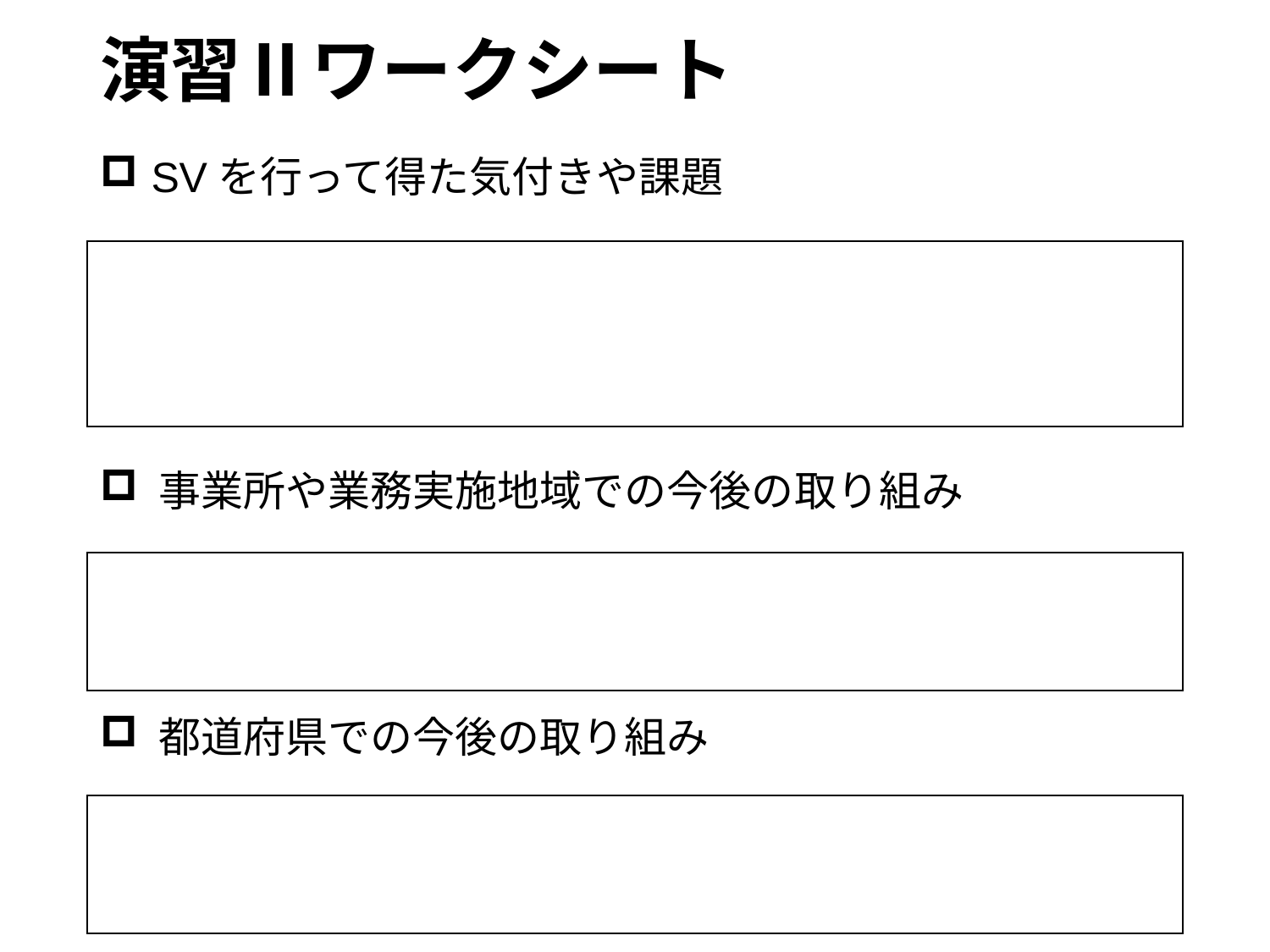

# 演習Ⅱワークシート
 SVを行って得た気付きや課題

 事業所や業務実施地域での今後の取り組み

 都道府県での今後の取り組み